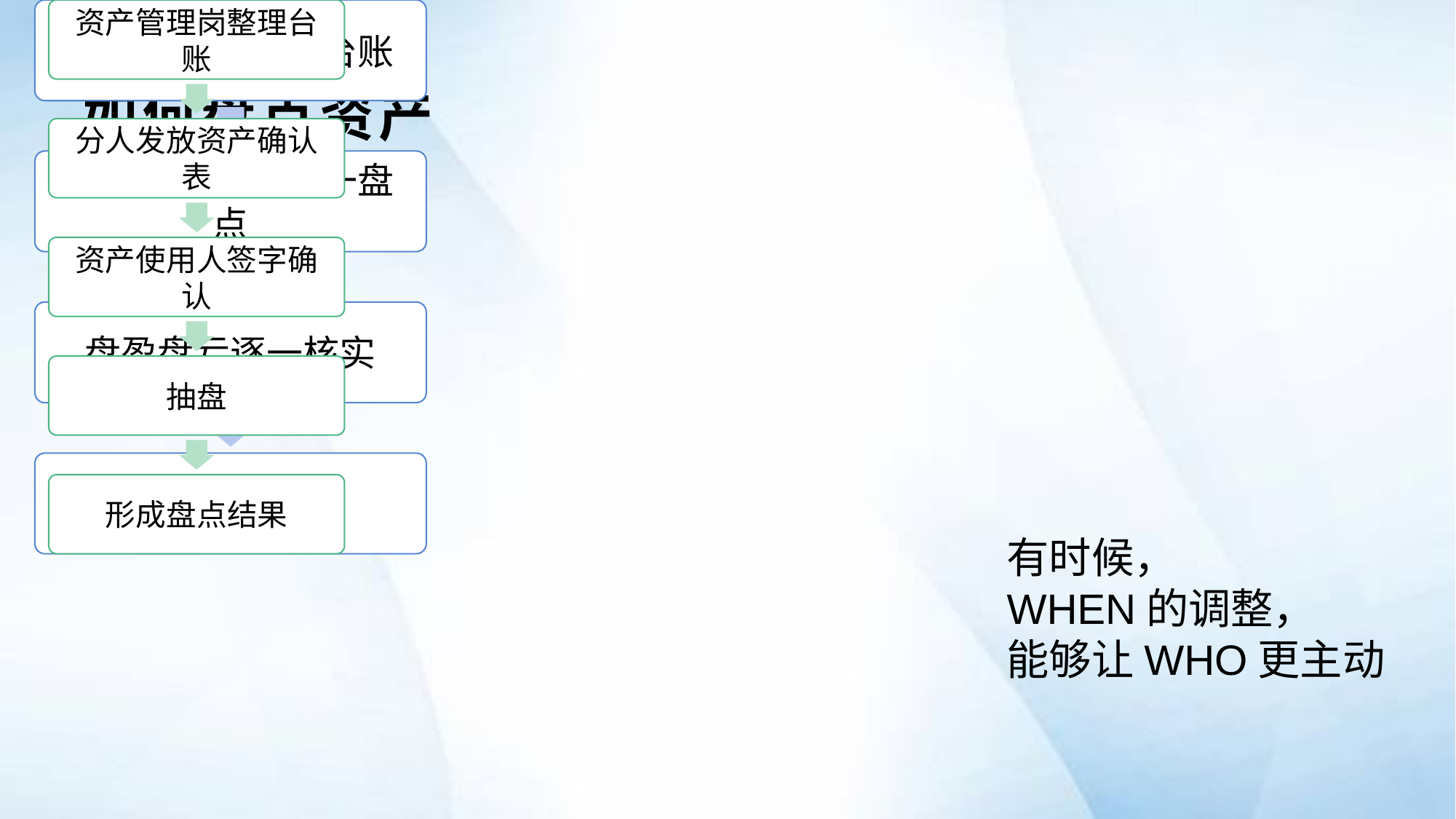

# 如何盘点资产
资产管理岗整理台账

派人对照台账逐一盘点

盘盈盘亏逐一核实

形成盘点结果
资产管理岗整理台账

分人发放资产确认表

资产使用人签字确认

抽盘

形成盘点结果
有时候，
WHEN的调整，
能够让WHO更主动
55